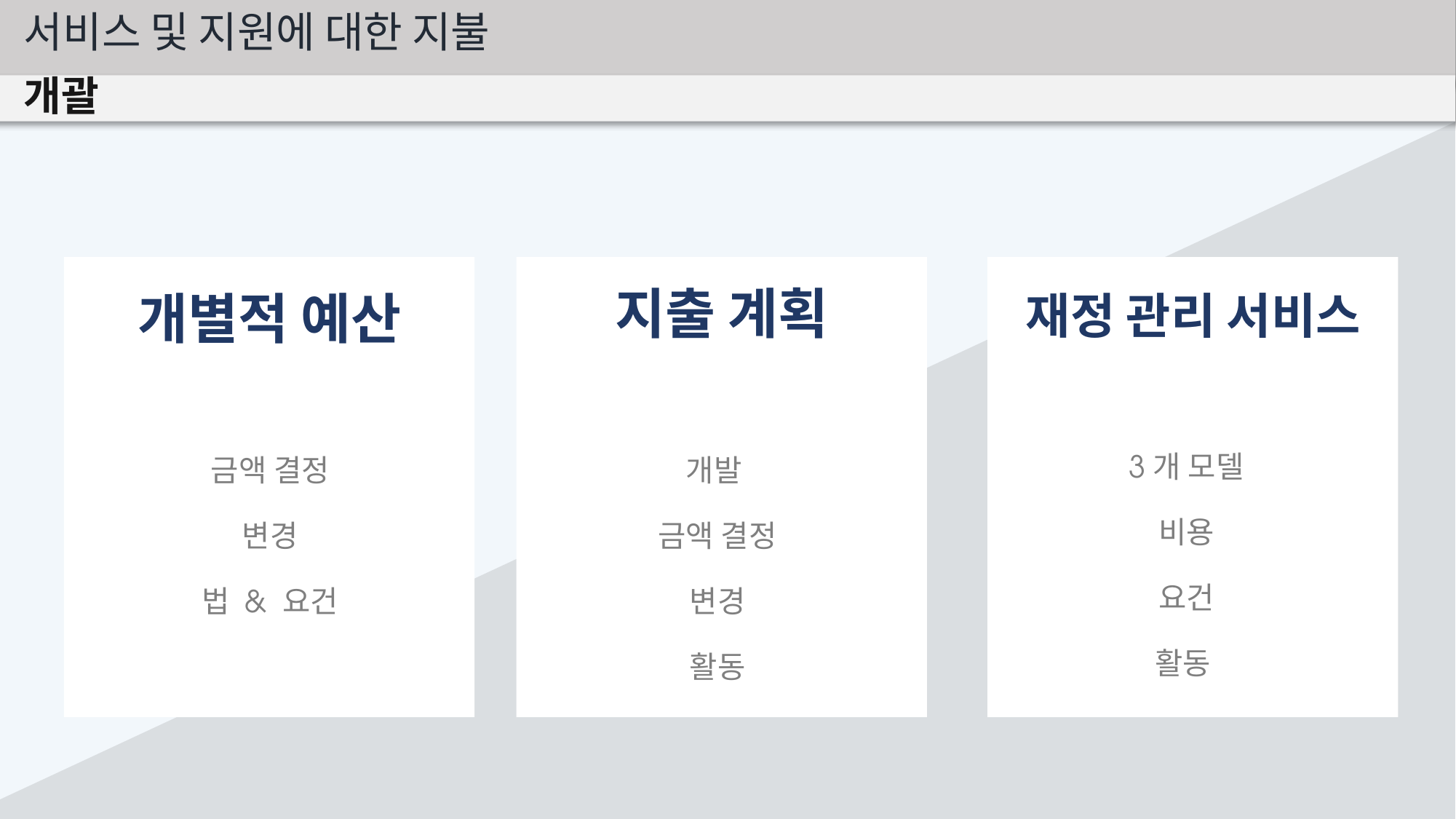

서비스 및 지원에 대한 지불
개괄

개별적 예산
금액 결정

변경

법 & 요건

지출 계획
개발

금액 결정

변경

활동

재정 관리 서비스
3개 모델

비용

요건

활동